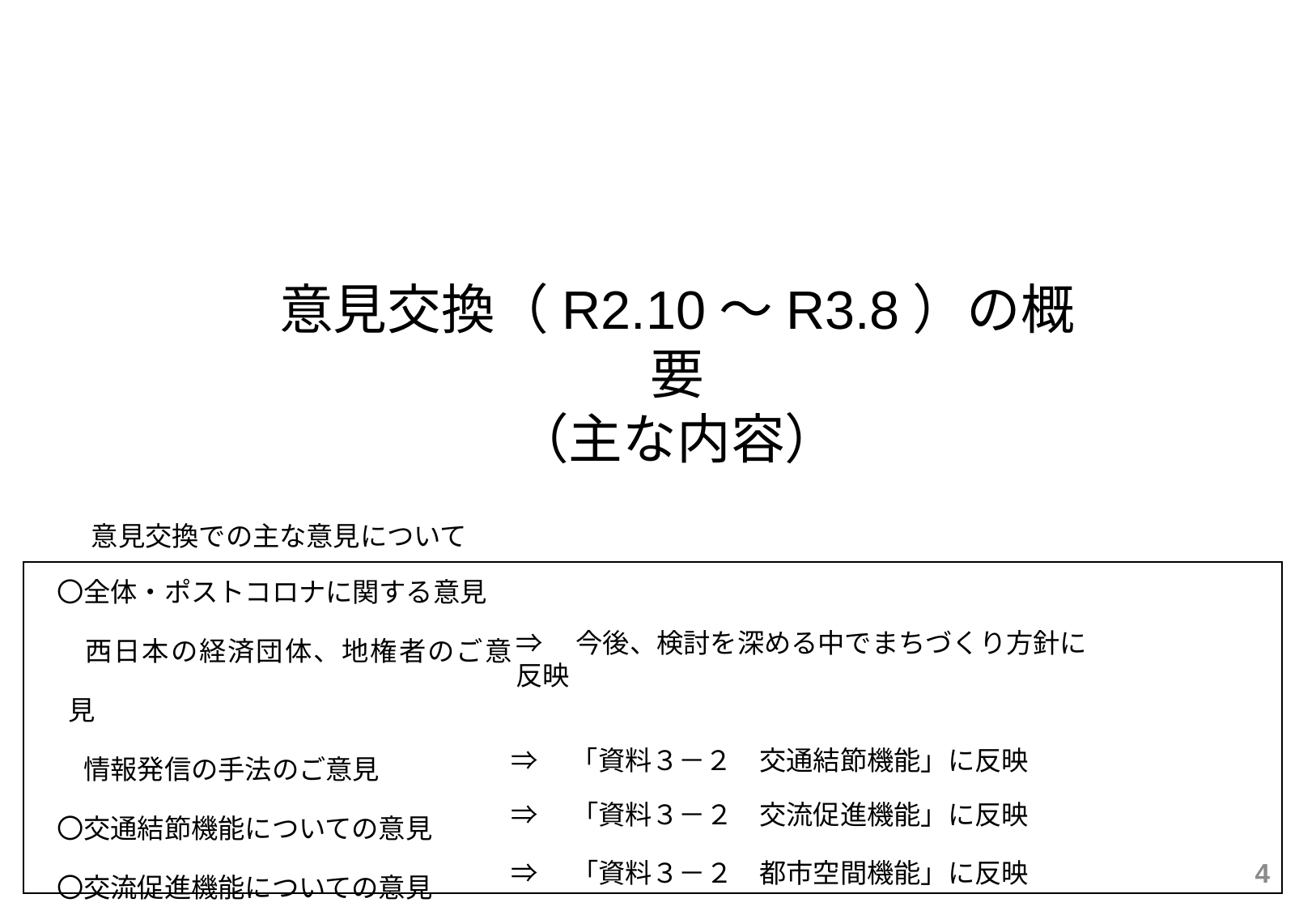

意見交換（R2.10～R3.8）の概要
（主な内容）
意見交換での主な意見について
〇全体・ポストコロナに関する意見
　西日本の経済団体、地権者のご意見
　情報発信の手法のご意見
〇交通結節機能についての意見
〇交流促進機能についての意見
〇都市空間機能についての意見

⇒　今後、検討を深める中でまちづくり方針に反映
⇒　「資料３－２　交通結節機能」に反映
⇒　「資料３－２　交流促進機能」に反映
4
⇒　「資料３－２　都市空間機能」に反映